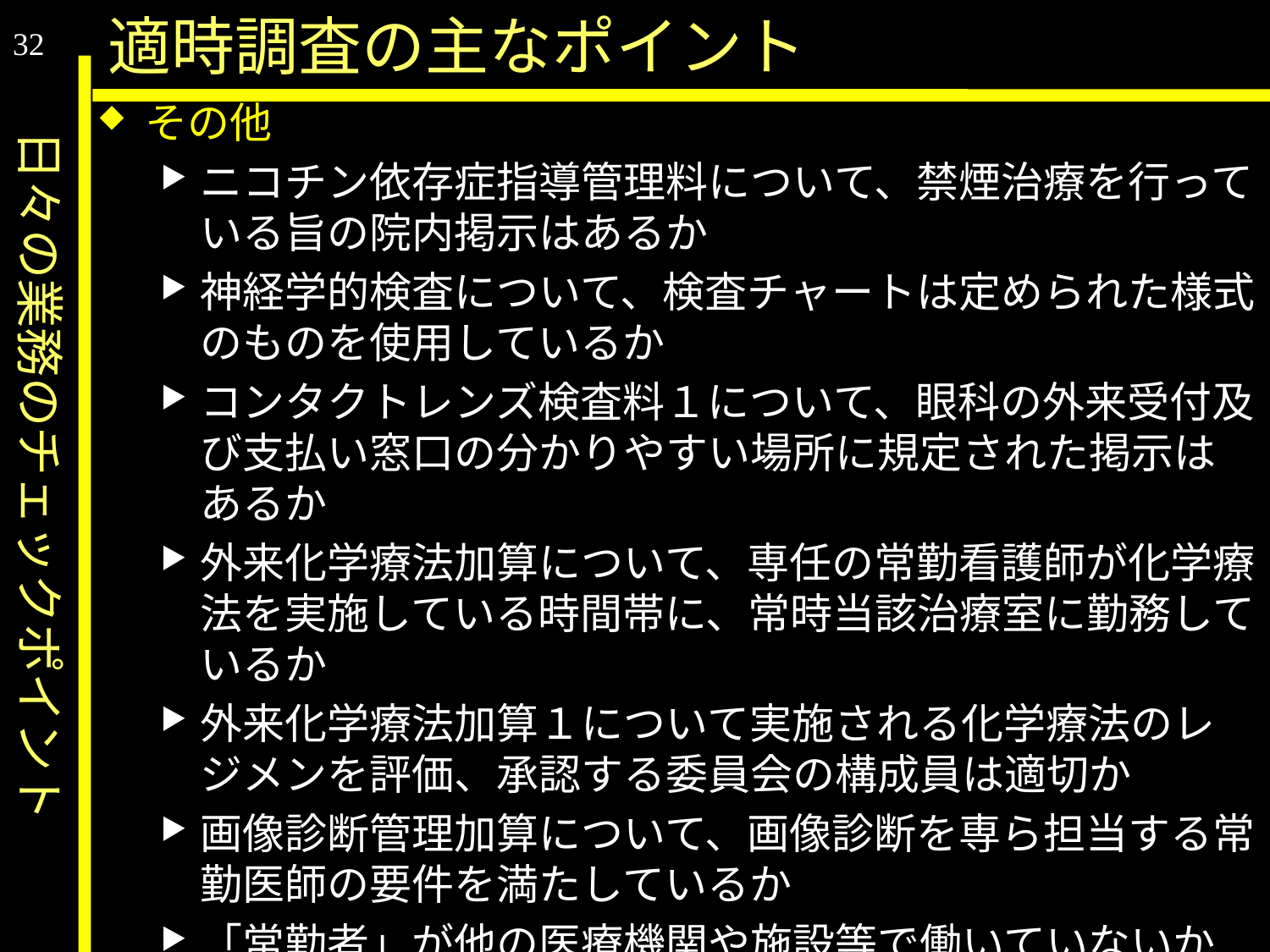

日々の業務のチェックポイント
適時調査の主なポイント
32

その他
ニコチン依存症指導管理料について、禁煙治療を行っている旨の院内掲示はあるか
神経学的検査について、検査チャートは定められた様式のものを使用しているか
コンタクトレンズ検査料１について、眼科の外来受付及び支払い窓口の分かりやすい場所に規定された掲示はあるか
外来化学療法加算について、専任の常勤看護師が化学療法を実施している時間帯に、常時当該治療室に勤務しているか
外来化学療法加算１について実施される化学療法のレジメンを評価、承認する委員会の構成員は適切か
画像診断管理加算について、画像診断を専ら担当する常勤医師の要件を満たしているか
「常勤者」が他の医療機関や施設等で働いていないか